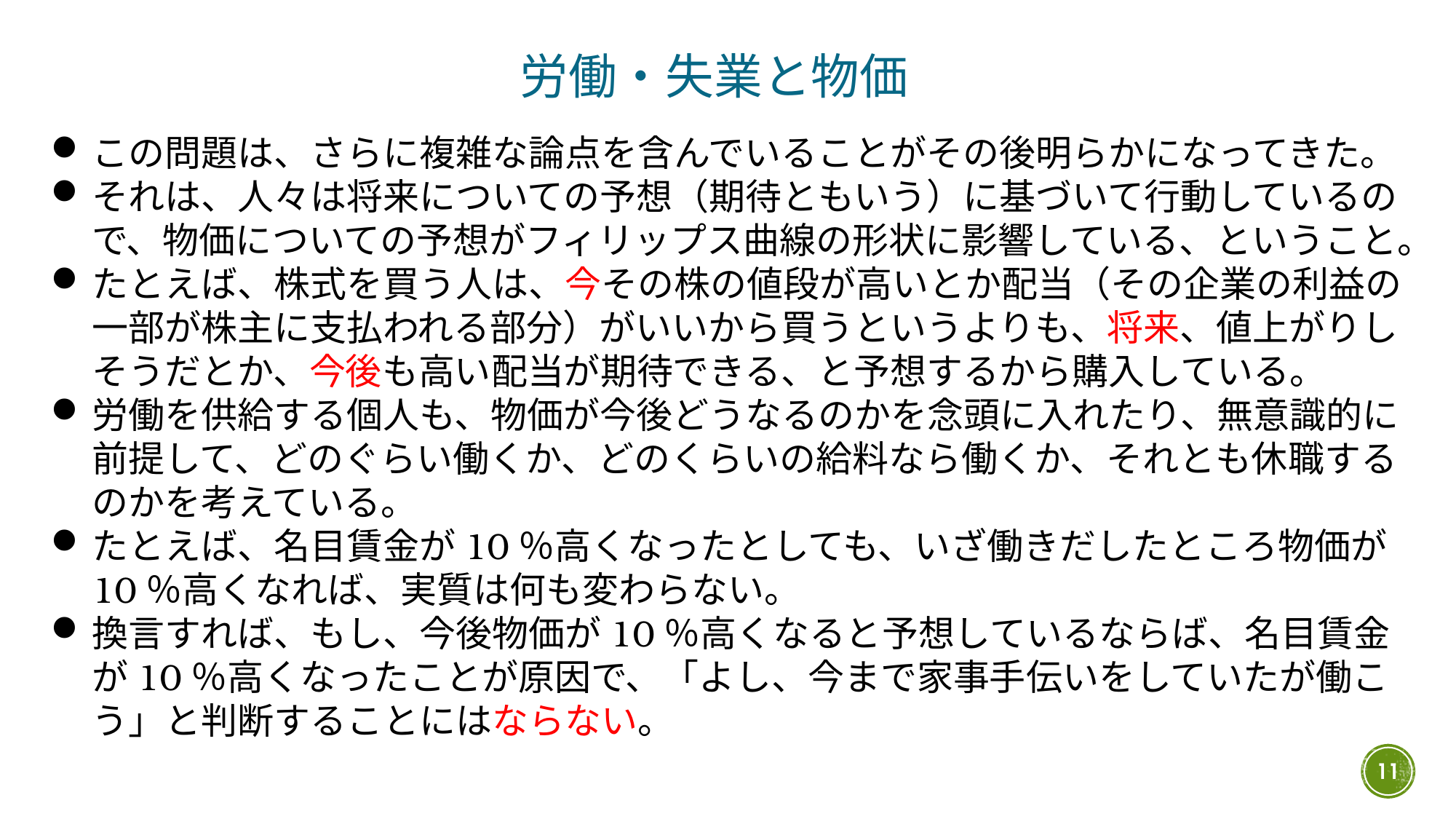

労働・失業と物価
この問題は、さらに複雑な論点を含んでいることがその後明らかになってきた。
それは、人々は将来についての予想（期待ともいう）に基づいて行動しているので、物価についての予想がフィリップス曲線の形状に影響している、ということ。
たとえば、株式を買う人は、今その株の値段が高いとか配当（その企業の利益の一部が株主に支払われる部分）がいいから買うというよりも、将来、値上がりしそうだとか、今後も高い配当が期待できる、と予想するから購入している。
労働を供給する個人も、物価が今後どうなるのかを念頭に入れたり、無意識的に前提して、どのぐらい働くか、どのくらいの給料なら働くか、それとも休職するのかを考えている。
たとえば、名目賃金が10％高くなったとしても、いざ働きだしたところ物価が10％高くなれば、実質は何も変わらない。
換言すれば、もし、今後物価が10％高くなると予想しているならば、名目賃金が10％高くなったことが原因で、「よし、今まで家事手伝いをしていたが働こう」と判断することにはならない。
11